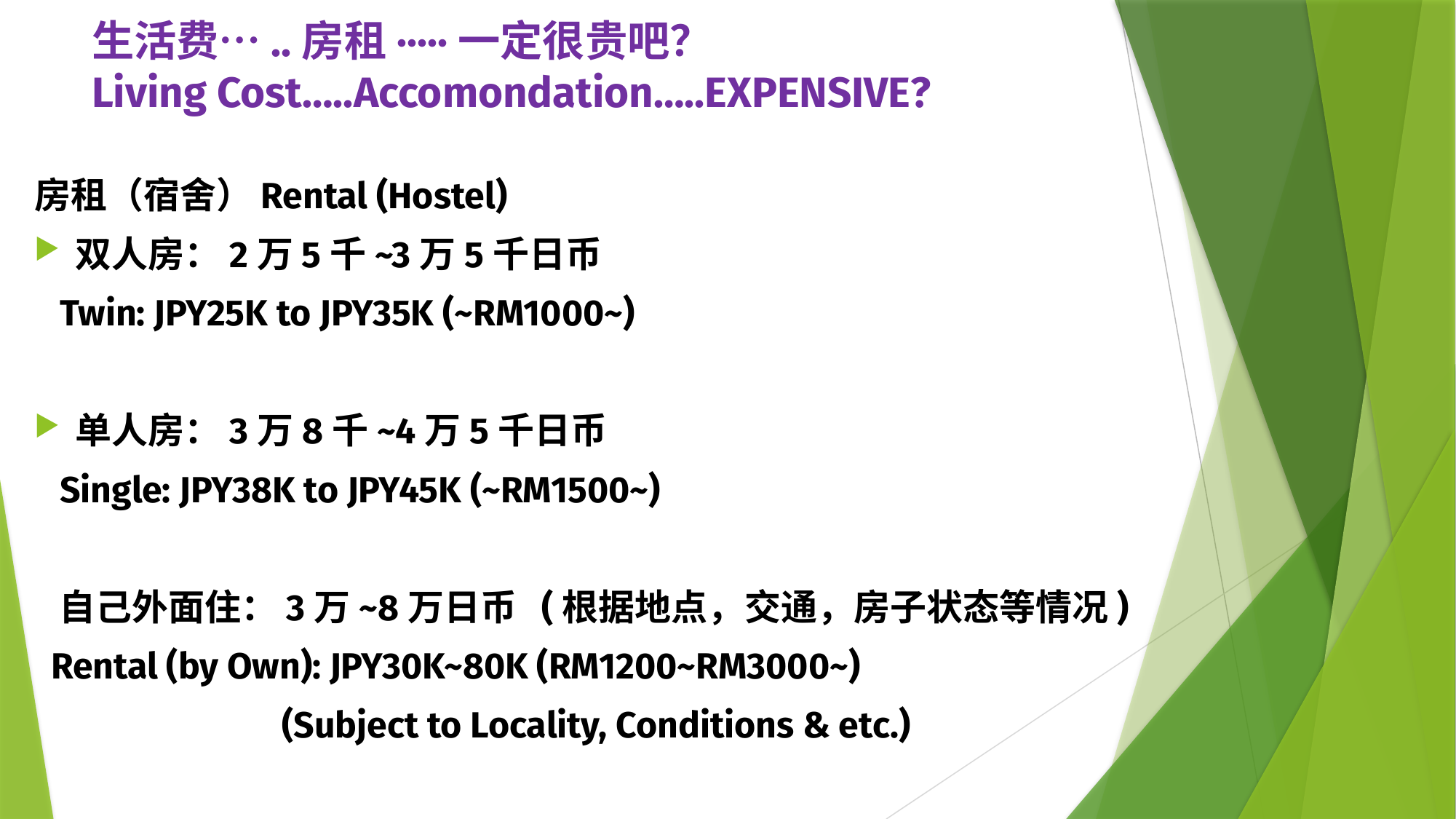

# 生活费…..房租·····一定很贵吧？ Living Cost…..Accomondation…..EXPENSIVE?
房租（宿舍）Rental (Hostel)
双人房：2万5千~3万5千日币
   Twin: JPY25K to JPY35K (~RM1000~)

单人房：3万8千~4万5千日币
   Single: JPY38K to JPY45K (~RM1500~)

  自己外面住：3万~8万日币  (根据地点，交通，房子状态等情况)
  Rental (by Own): JPY30K~80K (RM1200~RM3000~)
                             (Subject to Locality, Conditions & etc.)